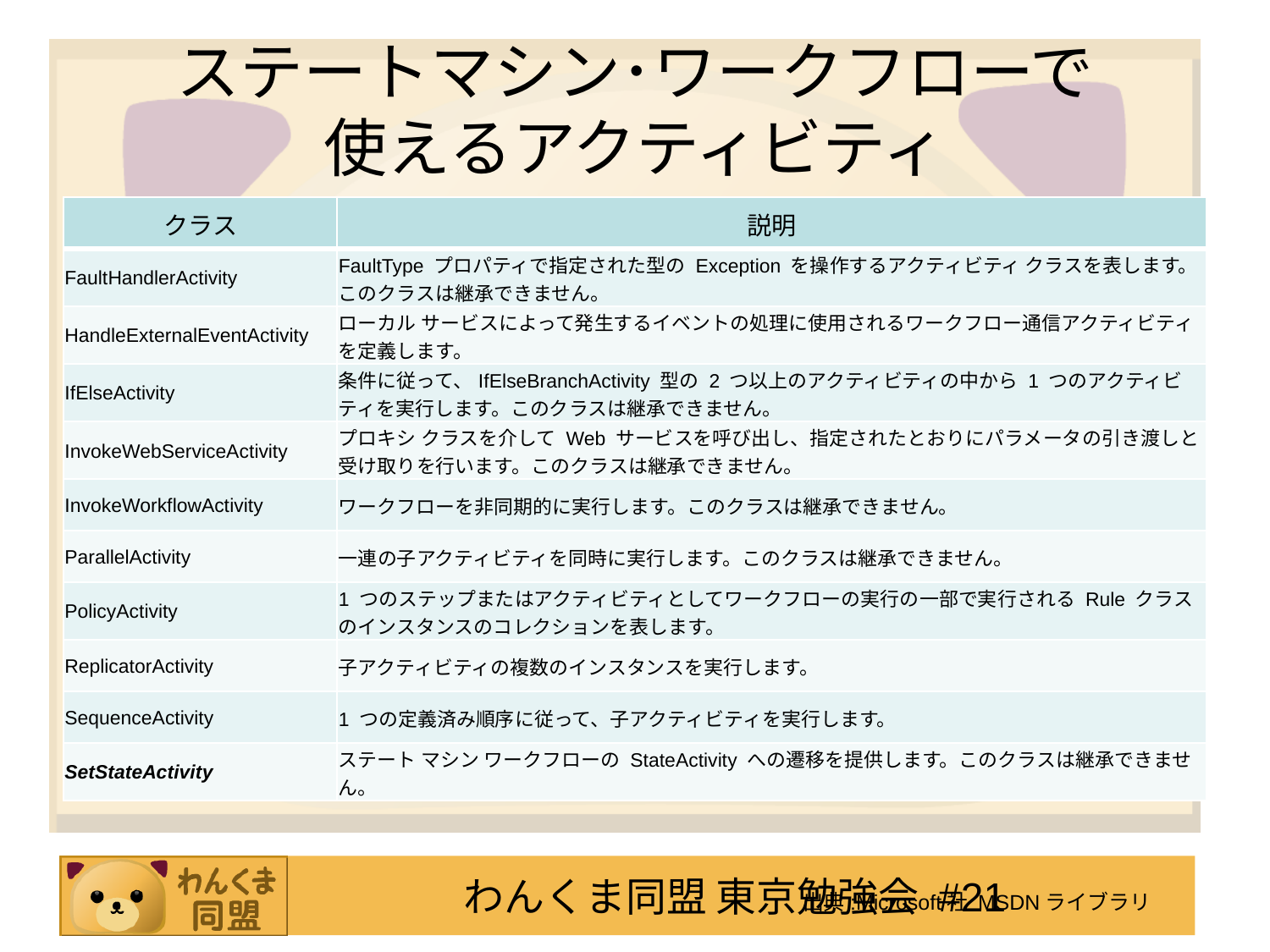

# ステートマシン･ワークフローで 使えるアクティビティ
| クラス | 説明 |
| --- | --- |
| FaultHandlerActivity | FaultType プロパティで指定された型の Exception を操作するアクティビティ クラスを表します。このクラスは継承できません。 |
| HandleExternalEventActivity | ローカル サービスによって発生するイベントの処理に使用されるワークフロー通信アクティビティを定義します。 |
| IfElseActivity | 条件に従って、IfElseBranchActivity 型の 2 つ以上のアクティビティの中から 1 つのアクティビティを実行します。このクラスは継承できません。 |
| InvokeWebServiceActivity | プロキシ クラスを介して Web サービスを呼び出し、指定されたとおりにパラメータの引き渡しと受け取りを行います。このクラスは継承できません。 |
| InvokeWorkflowActivity | ワークフローを非同期的に実行します。このクラスは継承できません。 |
| ParallelActivity | 一連の子アクティビティを同時に実行します。このクラスは継承できません。 |
| PolicyActivity | 1 つのステップまたはアクティビティとしてワークフローの実行の一部で実行される Rule クラスのインスタンスのコレクションを表します。 |
| ReplicatorActivity | 子アクティビティの複数のインスタンスを実行します。 |
| SequenceActivity | 1 つの定義済み順序に従って、子アクティビティを実行します。 |
| SetStateActivity | ステート マシン ワークフローの StateActivity への遷移を提供します。このクラスは継承できません。 |
出典:Microsoft社 MSDNライブラリ